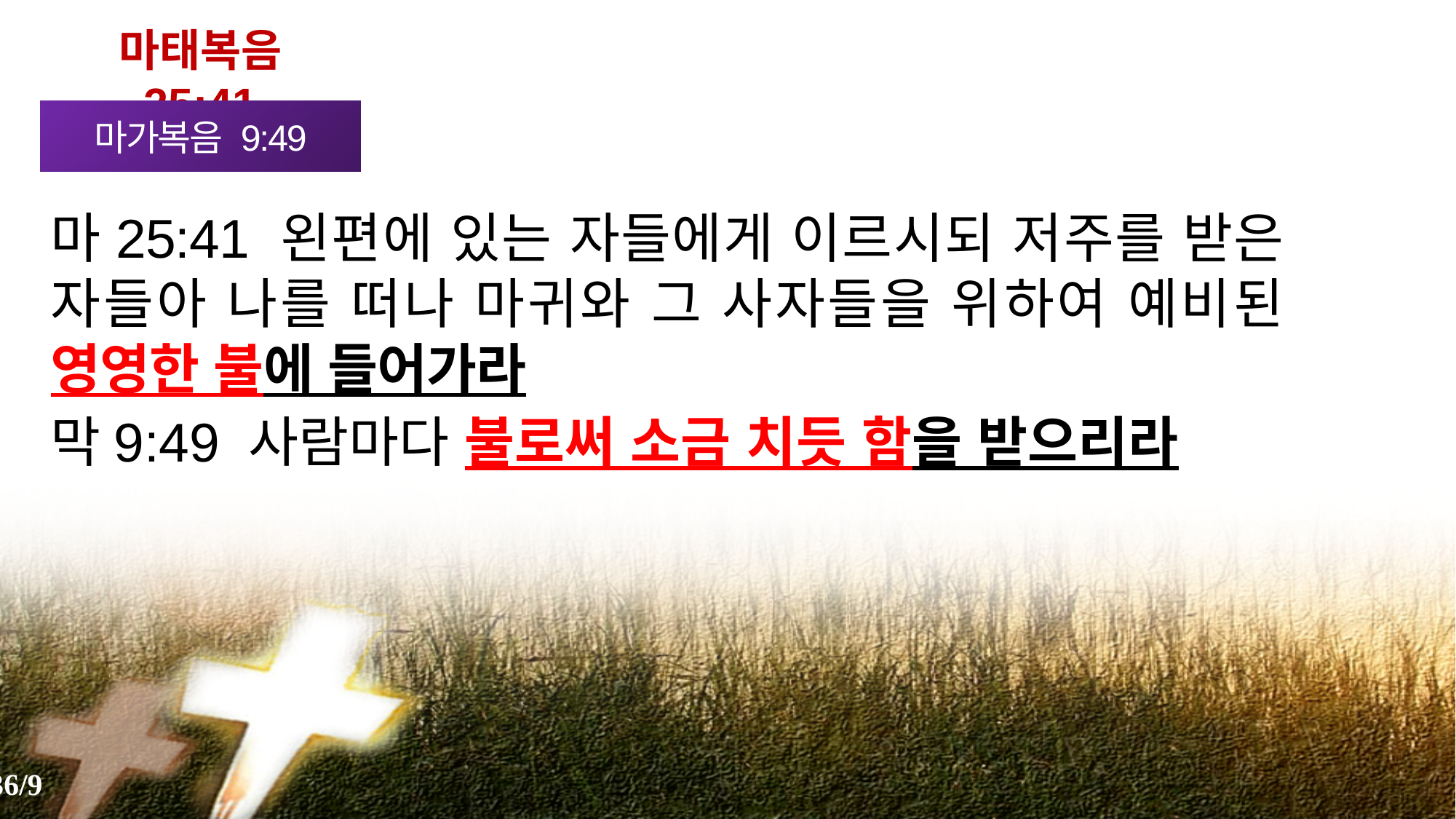

마태복음 25:41

마가복음 9:49
마25:41 왼편에 있는 자들에게 이르시되 저주를 받은 자들아 나를 떠나 마귀와 그 사자들을 위하여 예비된 영영한 불에 들어가라
막9:49 사람마다 불로써 소금 치듯 함을 받으리라